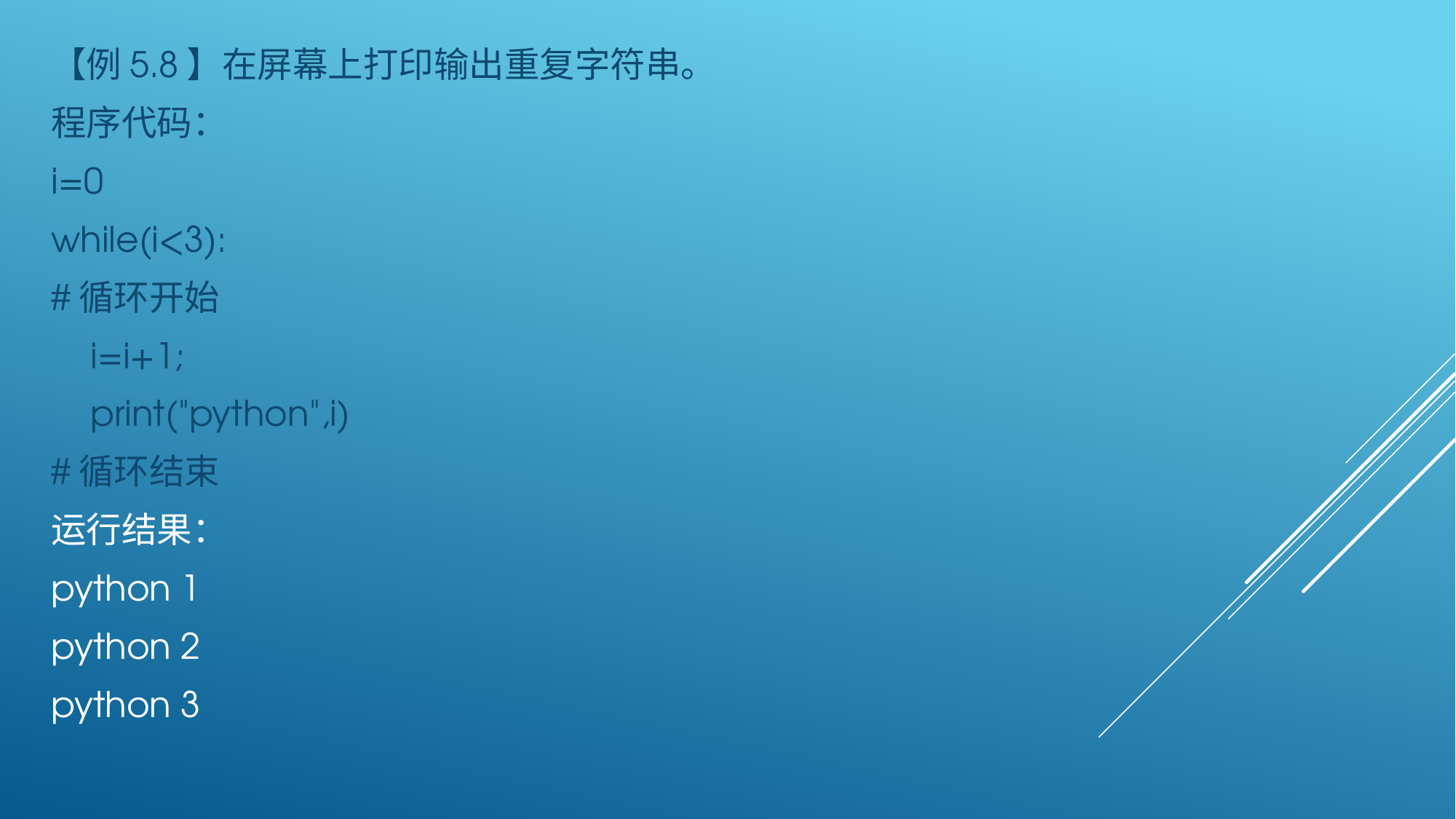

【例5.8】在屏幕上打印输出重复字符串。
程序代码：
i=0
while(i<3):
#循环开始
    i=i+1;
    print("python",i)
#循环结束
运行结果：
python 1
python 2
python 3